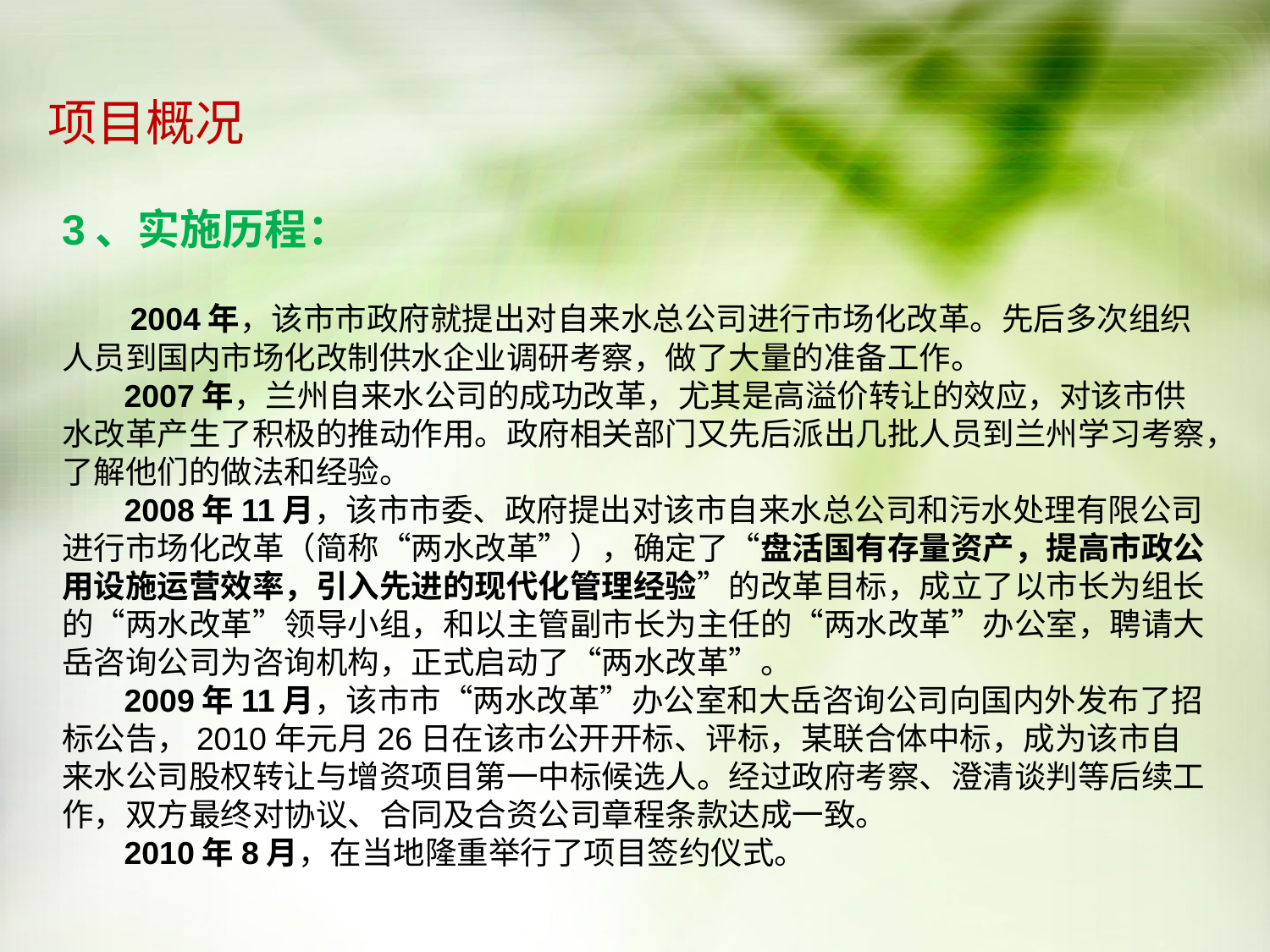

项目概况
3、实施历程：

       2004年，该市市政府就提出对自来水总公司进行市场化改革。先后多次组织人员到国内市场化改制供水企业调研考察，做了大量的准备工作。
       2007年，兰州自来水公司的成功改革，尤其是高溢价转让的效应，对该市供水改革产生了积极的推动作用。政府相关部门又先后派出几批人员到兰州学习考察，了解他们的做法和经验。
       2008年11月，该市市委、政府提出对该市自来水总公司和污水处理有限公司进行市场化改革（简称“两水改革”），确定了“盘活国有存量资产，提高市政公用设施运营效率，引入先进的现代化管理经验”的改革目标，成立了以市长为组长的“两水改革”领导小组，和以主管副市长为主任的“两水改革”办公室，聘请大岳咨询公司为咨询机构，正式启动了“两水改革”。
       2009年11月，该市市“两水改革”办公室和大岳咨询公司向国内外发布了招标公告，2010年元月26日在该市公开开标、评标，某联合体中标，成为该市自来水公司股权转让与增资项目第一中标候选人。经过政府考察、澄清谈判等后续工作，双方最终对协议、合同及合资公司章程条款达成一致。
       2010年8月，在当地隆重举行了项目签约仪式。